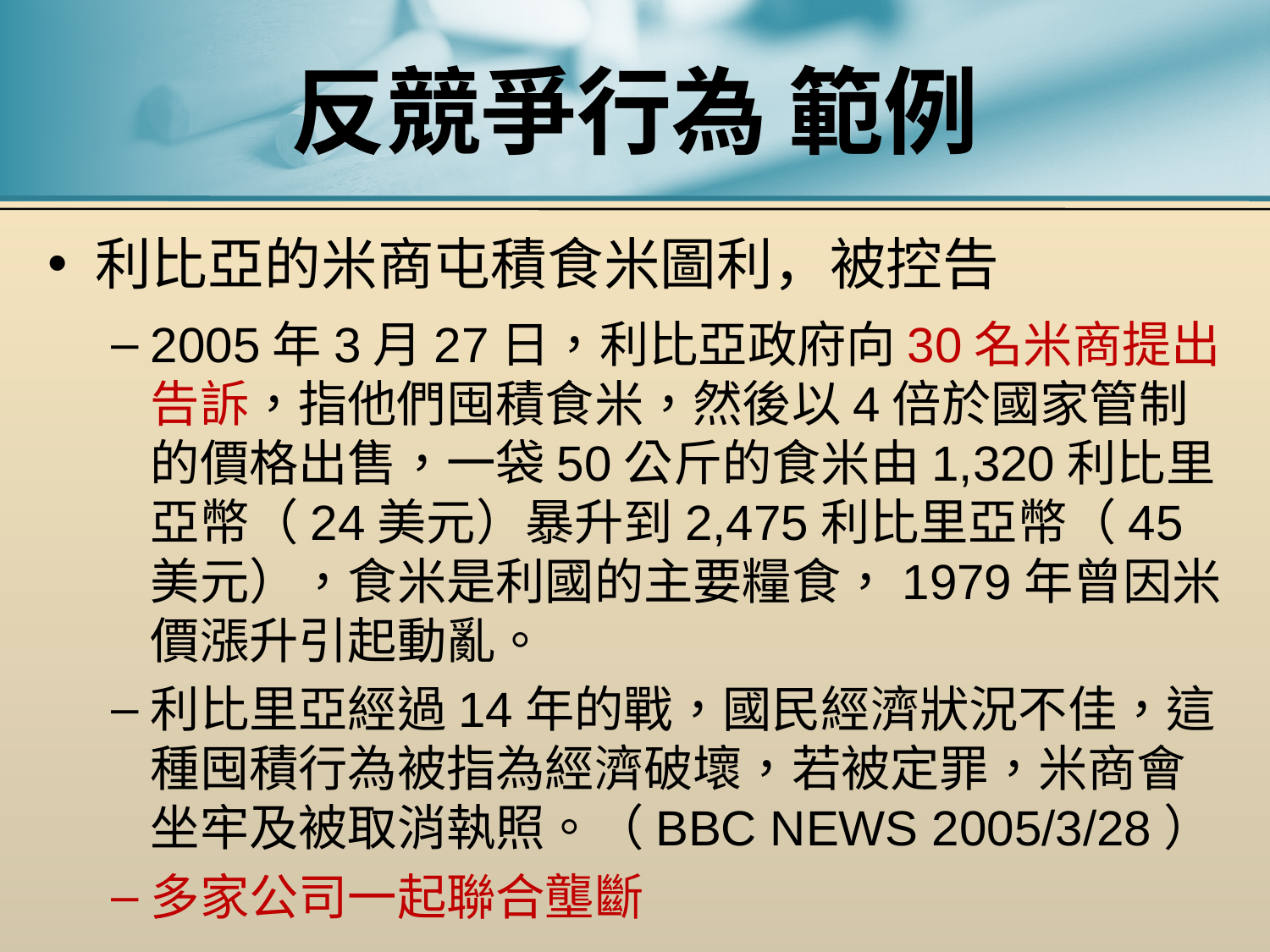

# 反競爭行為 範例
利比亞的米商屯積食米圖利，被控告
2005年3月27日，利比亞政府向30名米商提出告訴，指他們囤積食米，然後以4倍於國家管制的價格出售，一袋50公斤的食米由1,320利比里亞幣（24美元）暴升到2,475利比里亞幣（45美元），食米是利國的主要糧食，1979年曾因米價漲升引起動亂。
利比里亞經過14年的戰，國民經濟狀況不佳，這種囤積行為被指為經濟破壞，若被定罪，米商會坐牢及被取消執照。（BBC NEWS 2005/3/28）
多家公司一起聯合壟斷